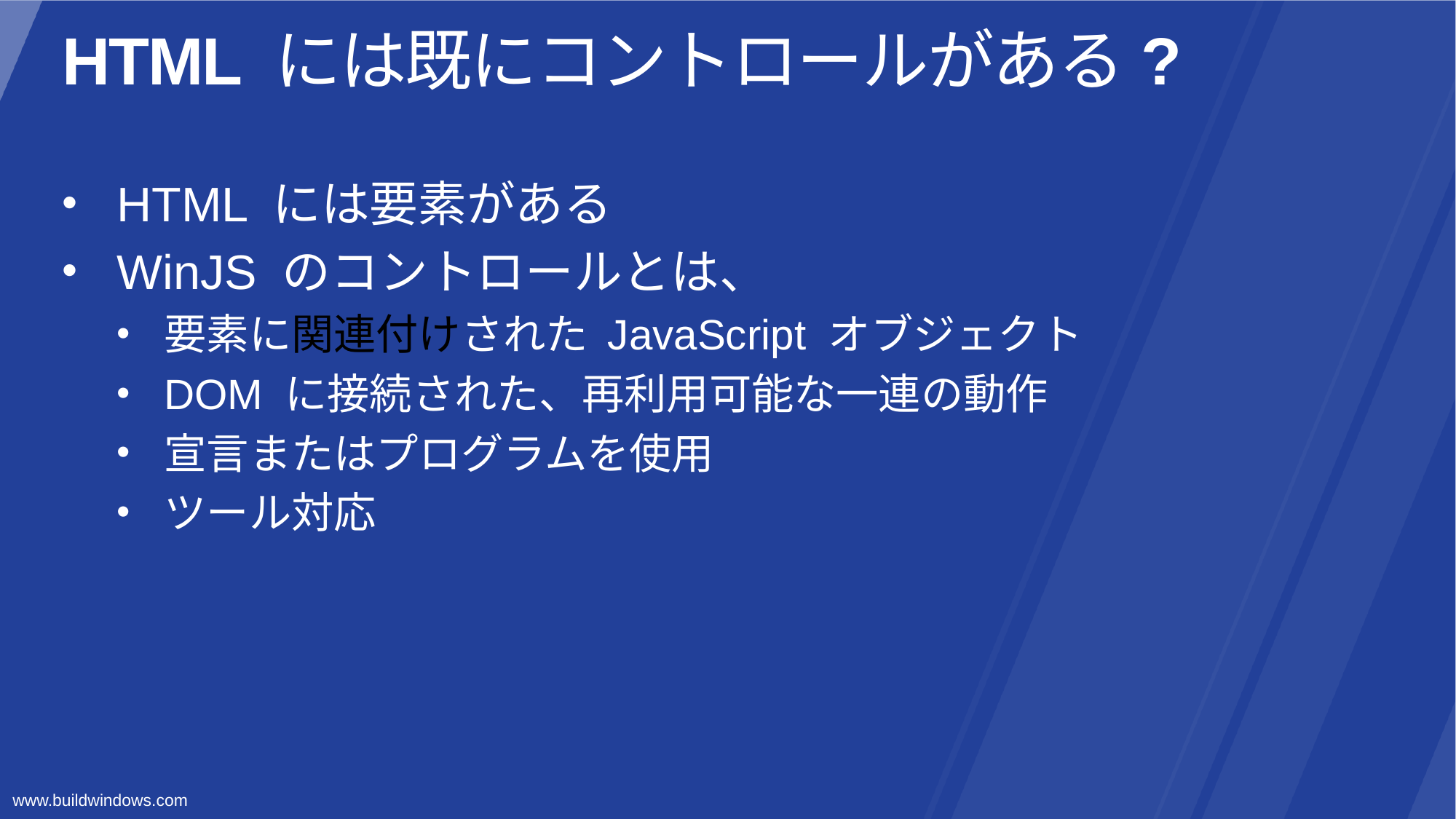

# HTML には既にコントロールがある?
HTML には要素がある
WinJS のコントロールとは、
要素に関連付けされた JavaScript オブジェクト
DOM に接続された、再利用可能な一連の動作
宣言またはプログラムを使用
ツール対応